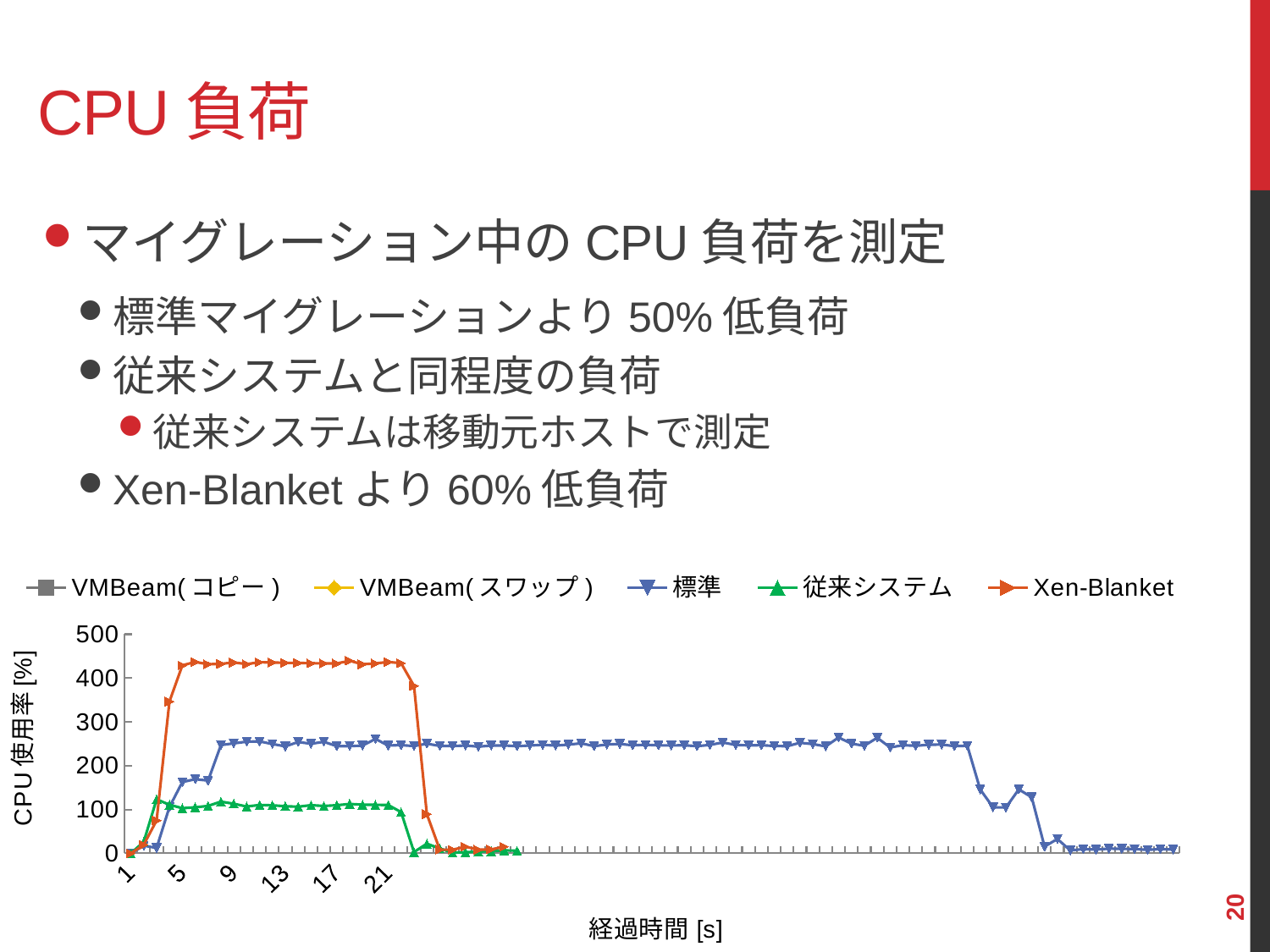

# CPU負荷
マイグレーション中のCPU負荷を測定
標準マイグレーションより50%低負荷
従来システムと同程度の負荷
従来システムは移動元ホストで測定
Xen-Blanketより60%低負荷

### Chart

| Category |  |  |  |  |  |
|---|---|---|---|---|---|
20